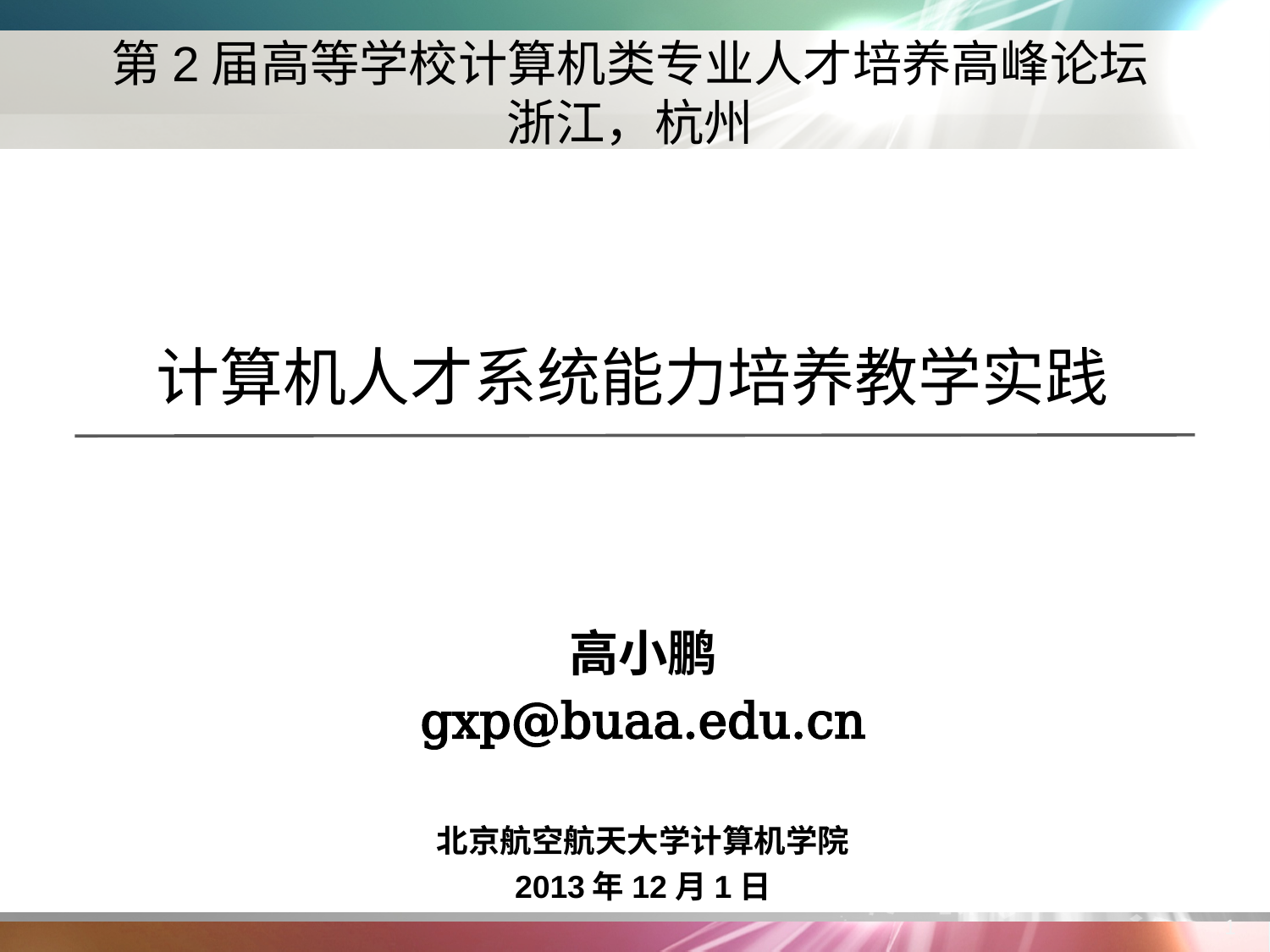

第2届高等学校计算机类专业人才培养高峰论坛
浙江，杭州
计算机人才系统能力培养教学实践

高小鹏
gxp@buaa.edu.cn

北京航空航天大学计算机学院
2013年12月1日
1